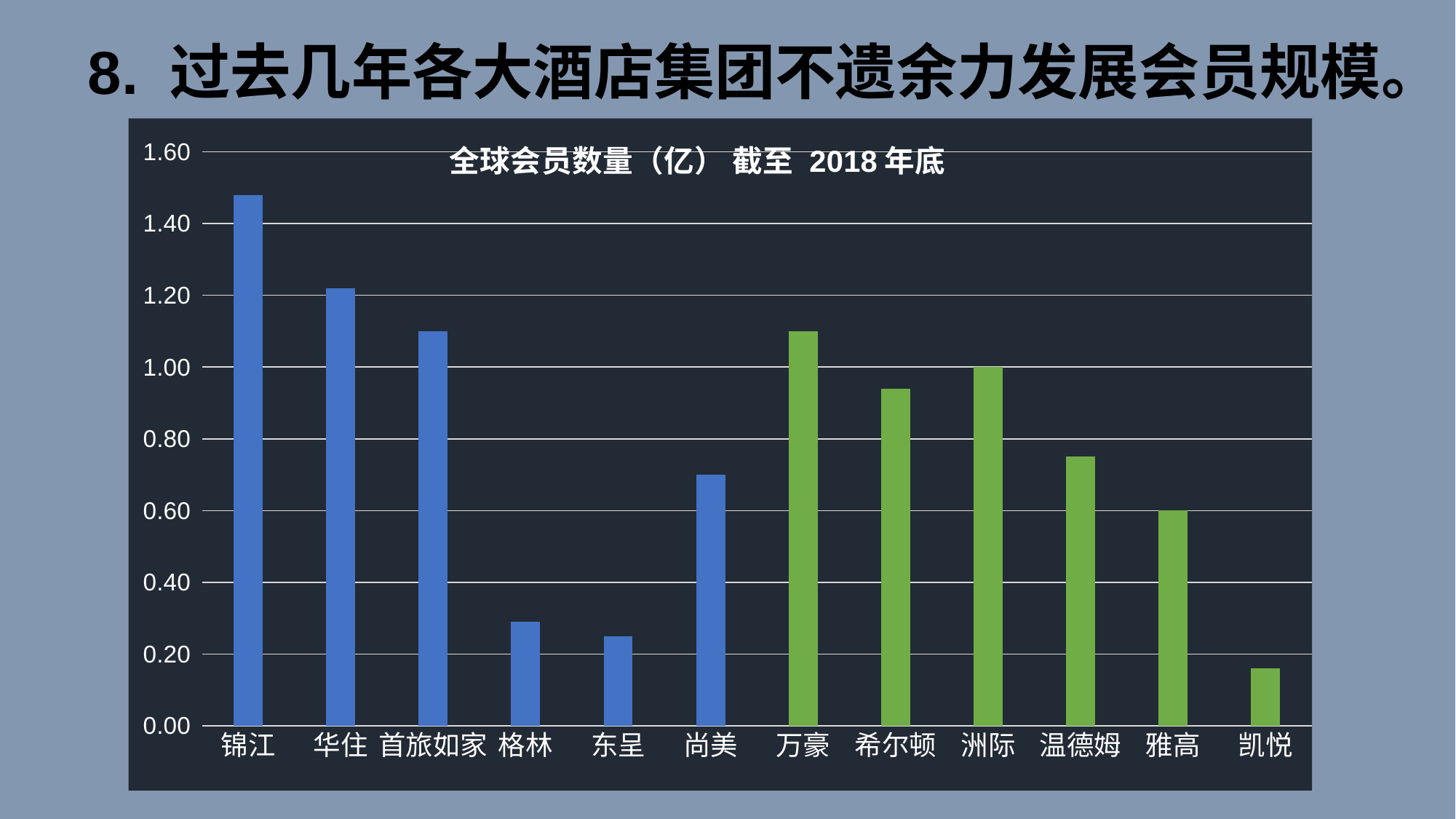

8. 过去几年各大酒店集团不遗余力发展会员规模。

### Chart: 全球会员数量（亿） 截至 2018年底

| Category | 会员数量 |
|---|---|
| 锦江 | 1.48 |
| 华住 | 1.22 |
| 首旅如家 | 1.1 |
| 格林 | 0.29 |
| 东呈 | 0.25 |
| 尚美 | 0.7 |
| 万豪 | 1.1 |
| 希尔顿 | 0.94 |
| 洲际 | 1.0 |
| 温德姆 | 0.75 |
| 雅高 | 0.6 |
| 凯悦 | 0.16 |